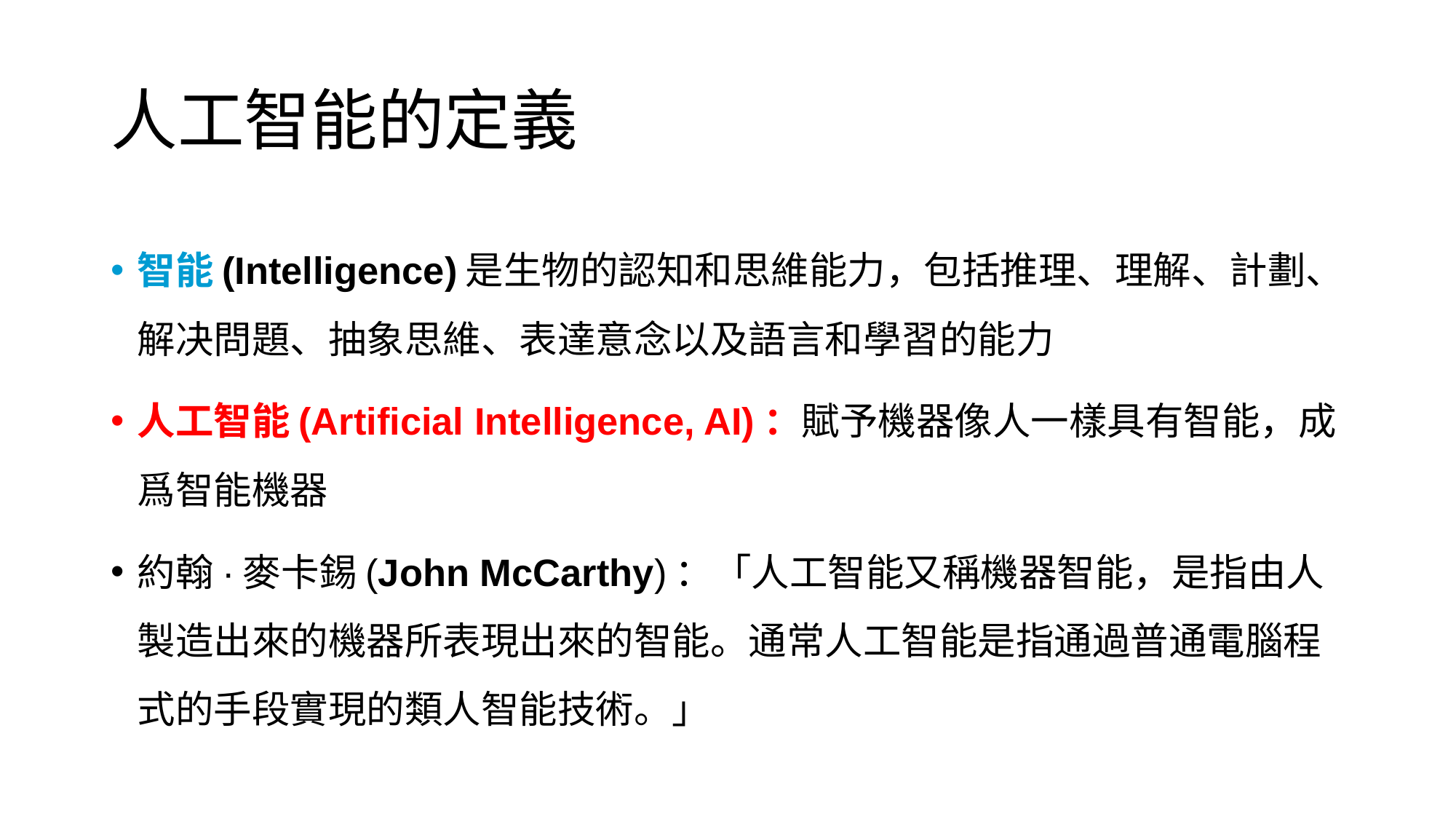

# 人工智能的定義
智能(Intelligence)是生物的認知和思維能力，包括推理、理解、計劃、解决問題、抽象思維、表達意念以及語言和學習的能力
人工智能(Artificial Intelligence, AI)：賦予機器像人一樣具有智能，成爲智能機器
約翰·麥卡錫(John McCarthy)：「人工智能又稱機器智能，是指由人製造出來的機器所表現出來的智能。通常人工智能是指通過普通電腦程式的手段實現的類人智能技術。」